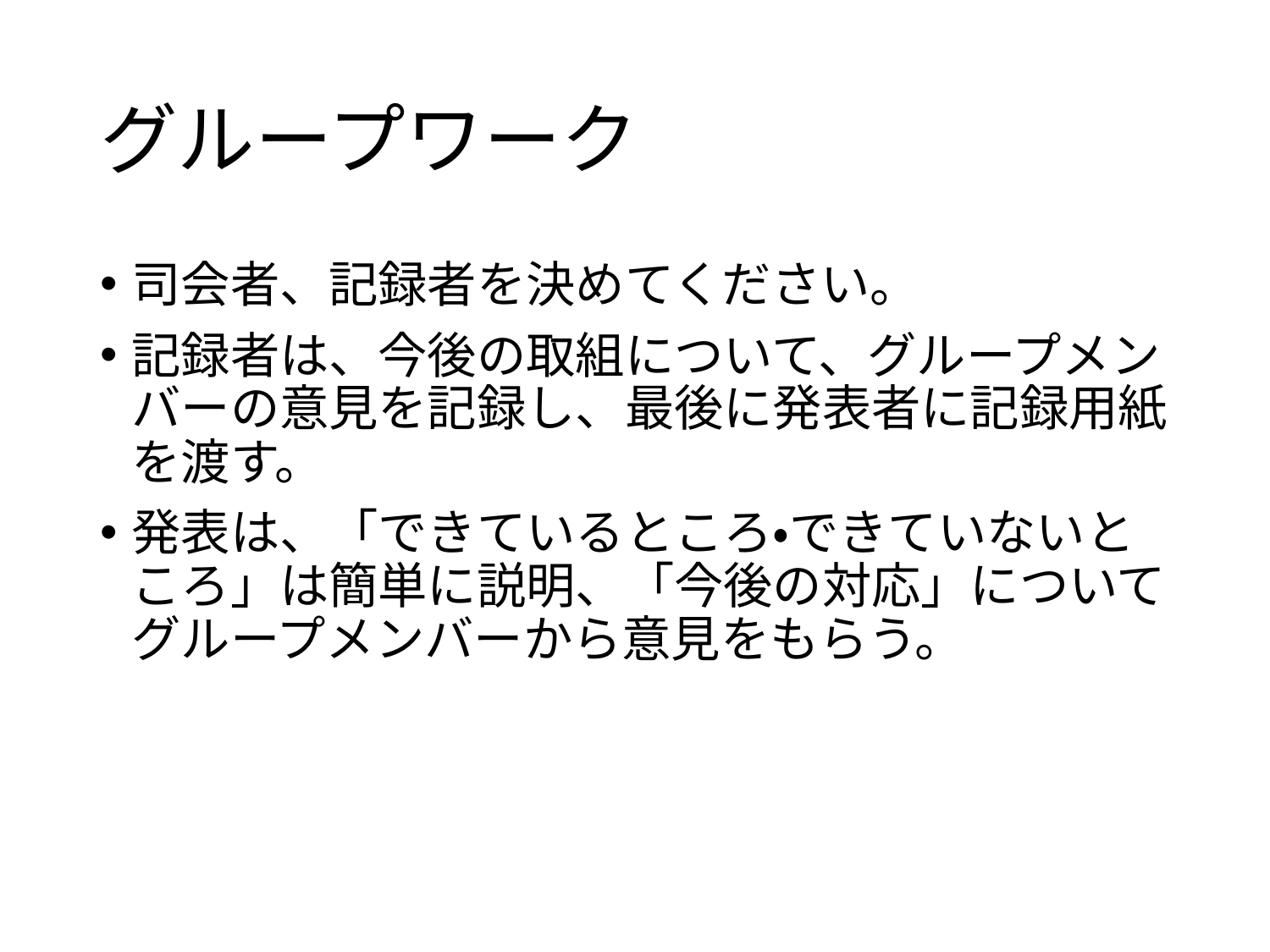

# グループワーク
司会者、記録者を決めてください。
記録者は、今後の取組について、グループメンバーの意見を記録し、最後に発表者に記録用紙を渡す。
発表は、「できているところ・できていないところ」は簡単に説明、「今後の対応」についてグループメンバーから意見をもらう。